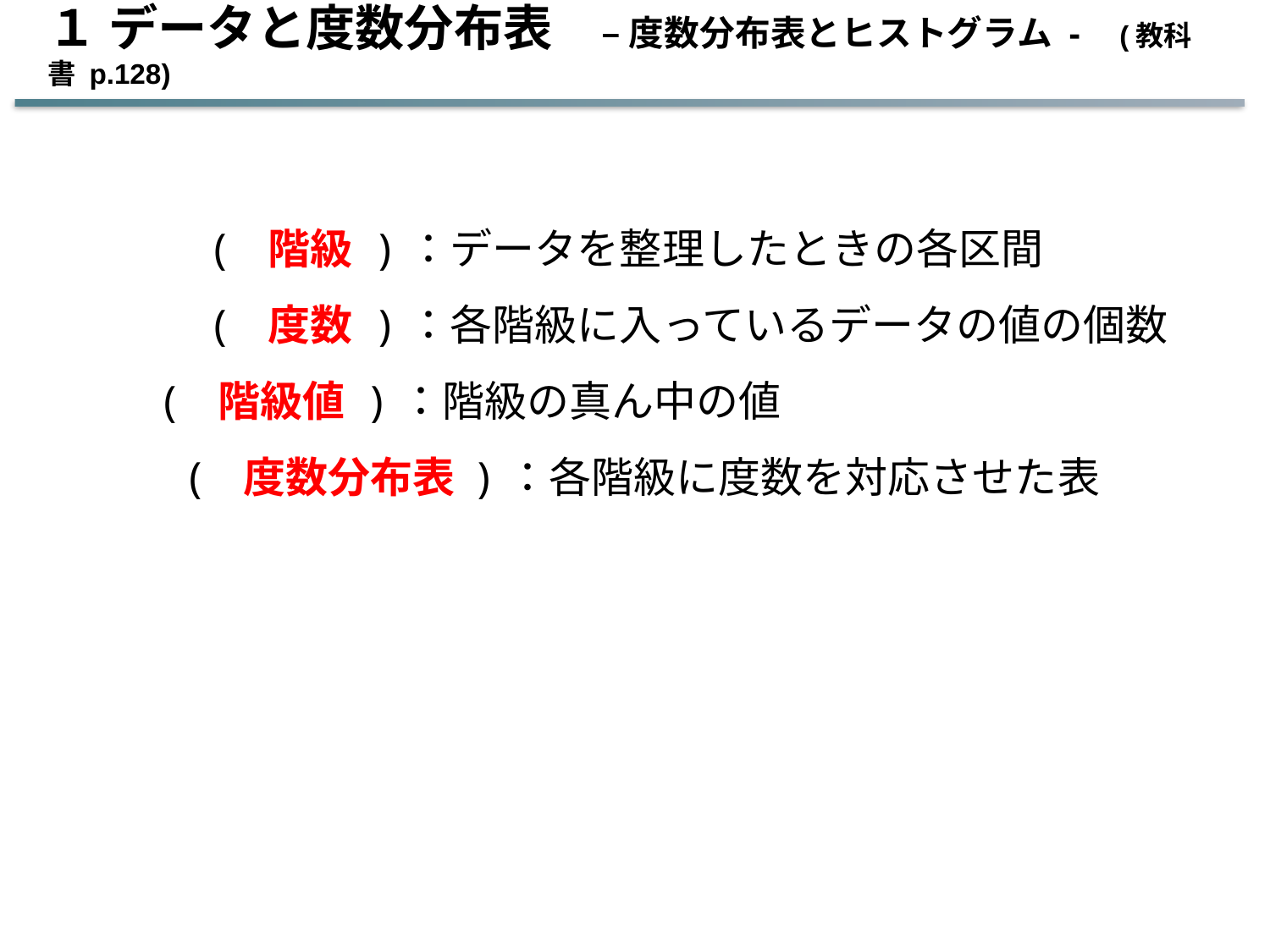

１ データと度数分布表　– 度数分布表とヒストグラム -    (教科書 p.128)
( 階級 )：データを整理したときの各区間
( 度数 )：各階級に入っているデータの値の個数
( 階級値 )：階級の真ん中の値
 ( 度数分布表 )：各階級に度数を対応させた表